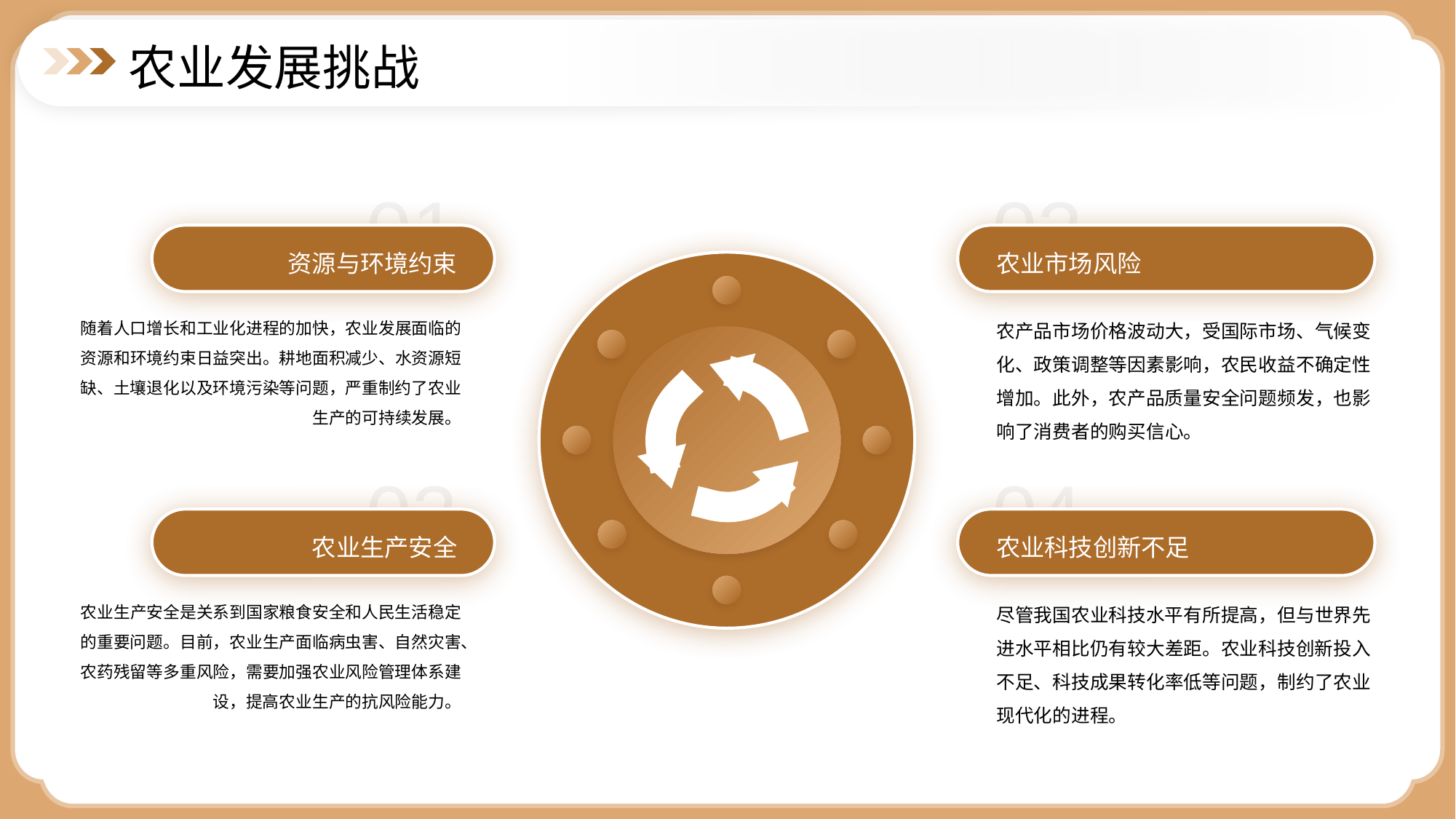

农业发展挑战

01
02

资源与环境约束
农业市场风险

随着人口增长和工业化进程的加快，农业发展面临的资源和环境约束日益突出。耕地面积减少、水资源短缺、土壤退化以及环境污染等问题，严重制约了农业生产的可持续发展。
农产品市场价格波动大，受国际市场、气候变化、政策调整等因素影响，农民收益不确定性增加。此外，农产品质量安全问题频发，也影响了消费者的购买信心。

03
04

农业生产安全
农业科技创新不足

农业生产安全是关系到国家粮食安全和人民生活稳定的重要问题。目前，农业生产面临病虫害、自然灾害、农药残留等多重风险，需要加强农业风险管理体系建设，提高农业生产的抗风险能力。
尽管我国农业科技水平有所提高，但与世界先进水平相比仍有较大差距。农业科技创新投入不足、科技成果转化率低等问题，制约了农业现代化的进程。